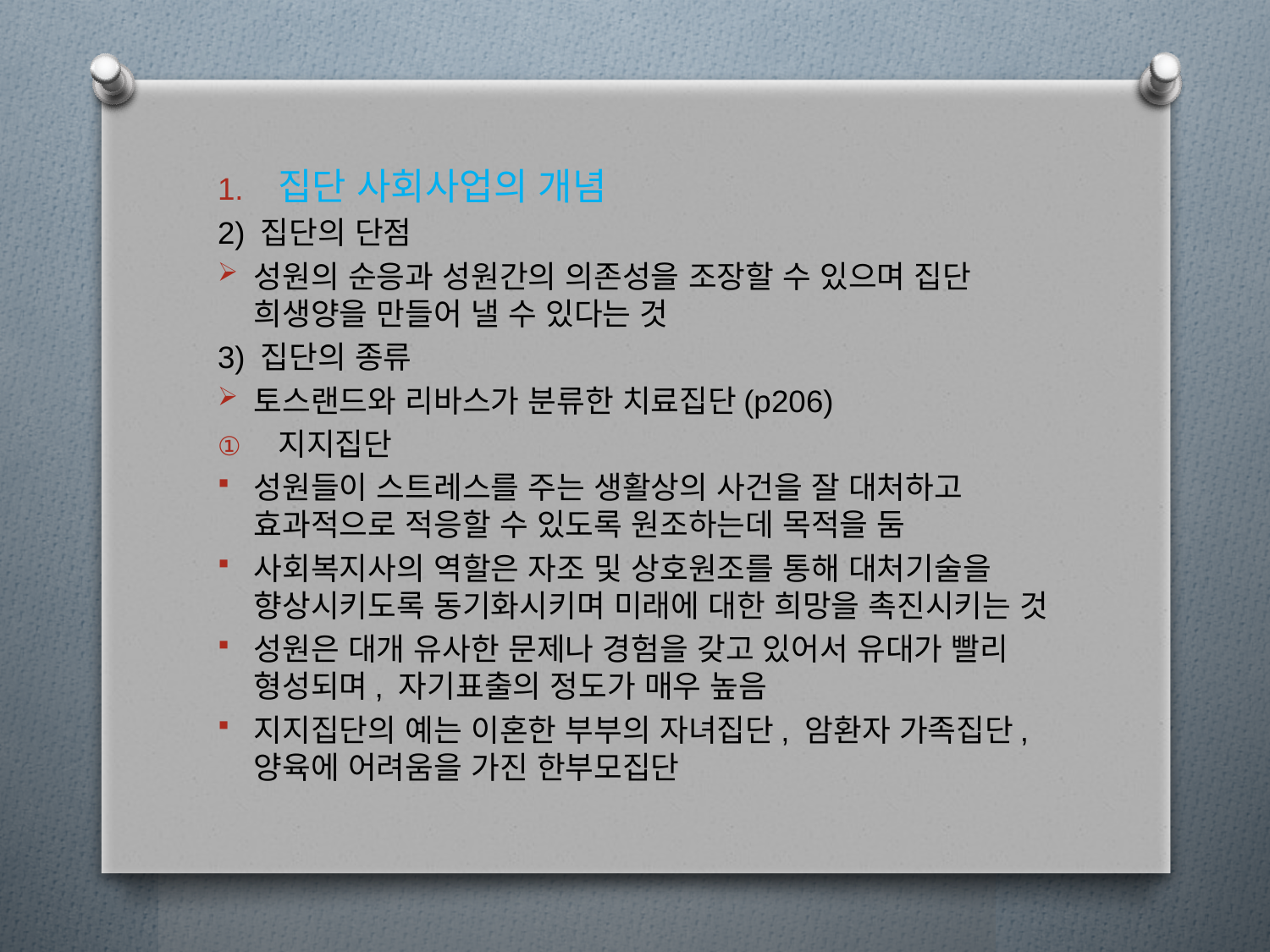

집단 사회사업의 개념
2) 집단의 단점
성원의 순응과 성원간의 의존성을 조장할 수 있으며 집단 희생양을 만들어 낼 수 있다는 것
3) 집단의 종류
토스랜드와 리바스가 분류한 치료집단(p206)
지지집단
성원들이 스트레스를 주는 생활상의 사건을 잘 대처하고 효과적으로 적응할 수 있도록 원조하는데 목적을 둠
사회복지사의 역할은 자조 및 상호원조를 통해 대처기술을 향상시키도록 동기화시키며 미래에 대한 희망을 촉진시키는 것
성원은 대개 유사한 문제나 경험을 갖고 있어서 유대가 빨리 형성되며, 자기표출의 정도가 매우 높음
지지집단의 예는 이혼한 부부의 자녀집단, 암환자 가족집단, 양육에 어려움을 가진 한부모집단